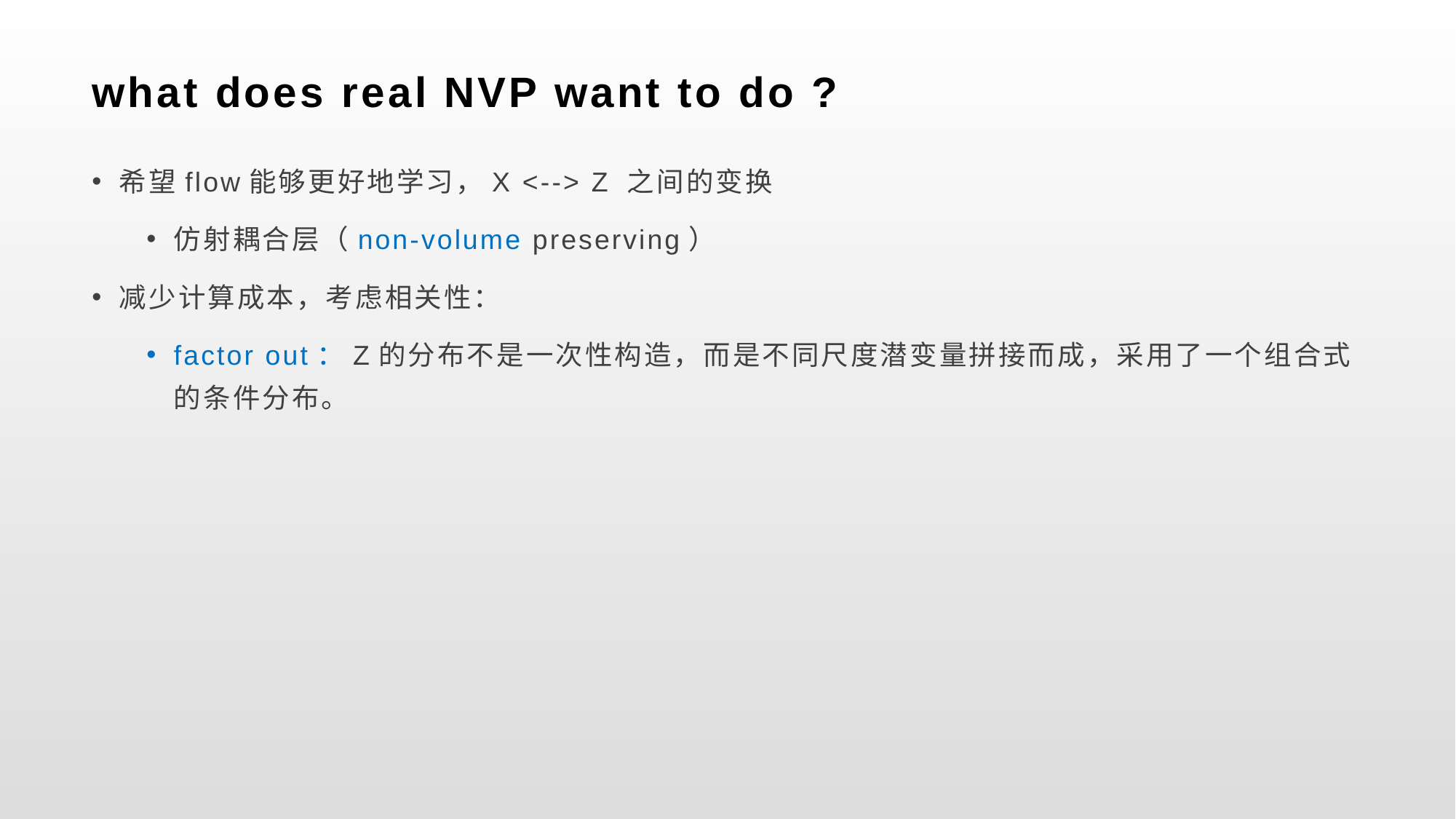

# what does real NVP want to do ?
希望flow能够更好地学习，X <--> Z 之间的变换
仿射耦合层（non-volume preserving）
减少计算成本，考虑相关性：
factor out：Z的分布不是一次性构造，而是不同尺度潜变量拼接而成，采用了一个组合式的条件分布。